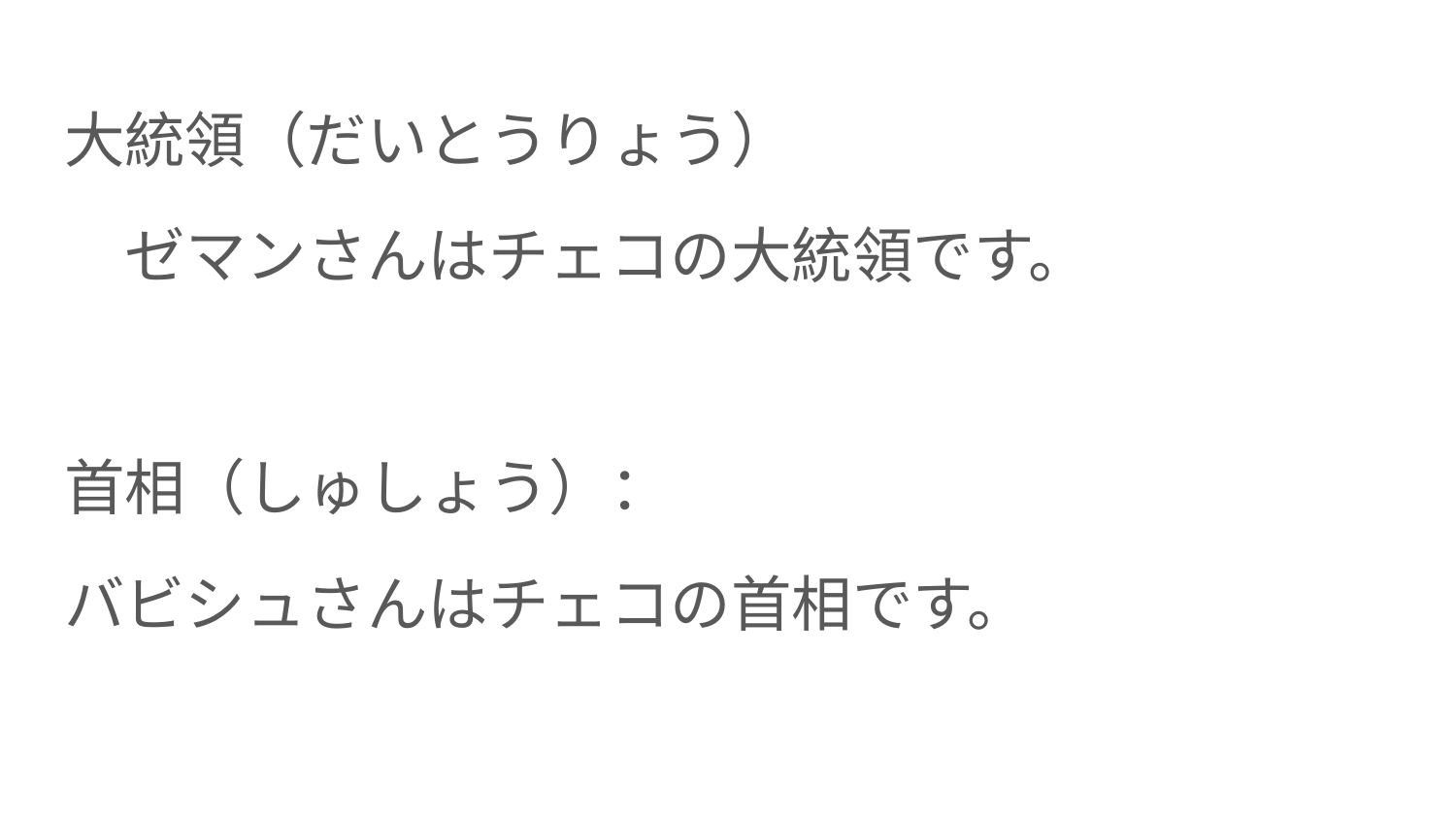

大統領（だいとうりょう）
　ゼマンさんはチェコの大統領です。

首相（しゅしょう）：
バビシュさんはチェコの首相です。